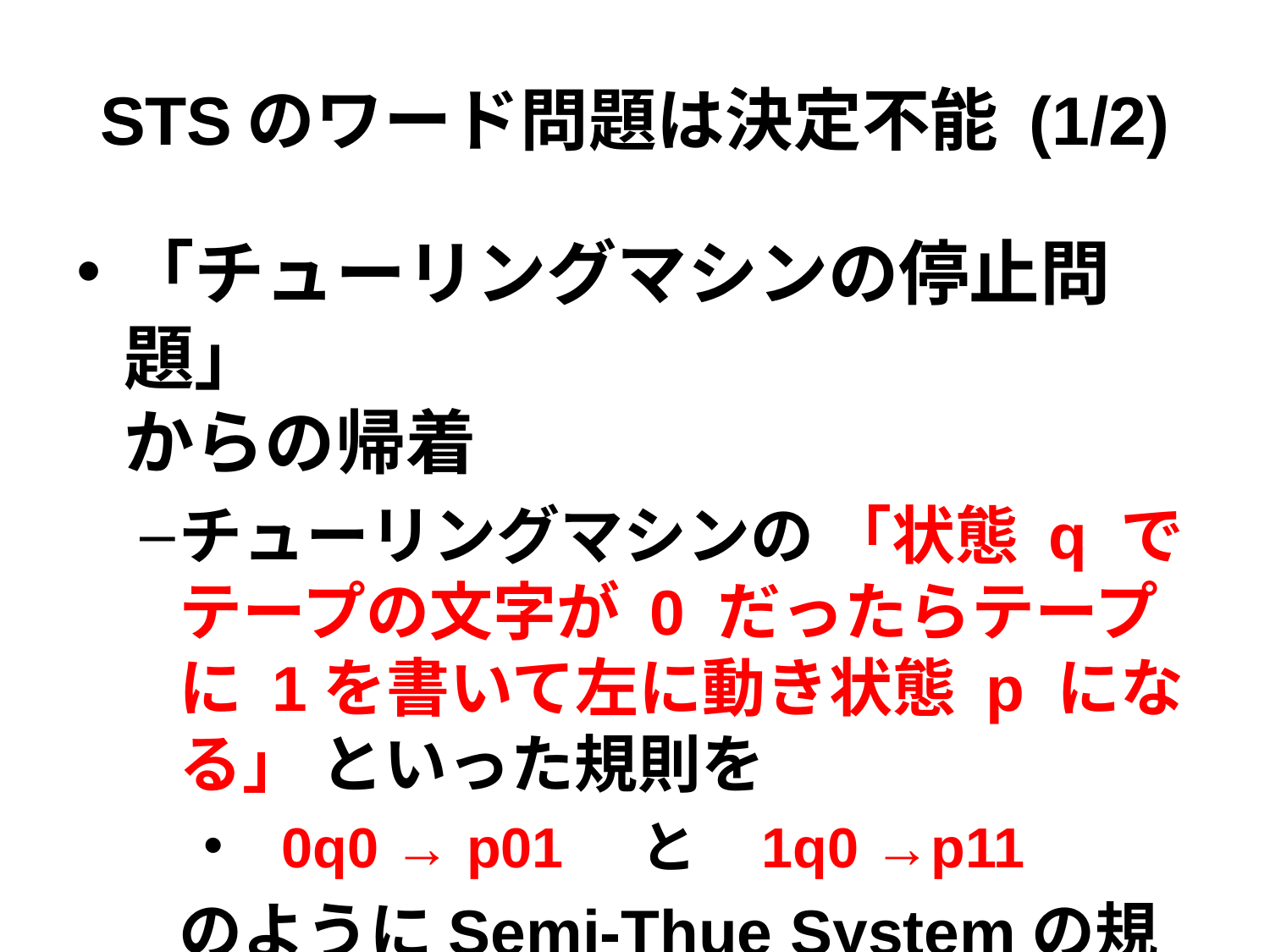

# STSのワード問題は決定不能 (1/2)
「チューリングマシンの停止問題」
からの帰着
チューリングマシンの 「状態 q でテープの文字が 0 だったらテープに 1を書いて左に動き状態 p になる」 といった規則を
   0q0 → p01    と    1q0 →p11
	のようにSemi-Thue Systemの規則にエンコードできる